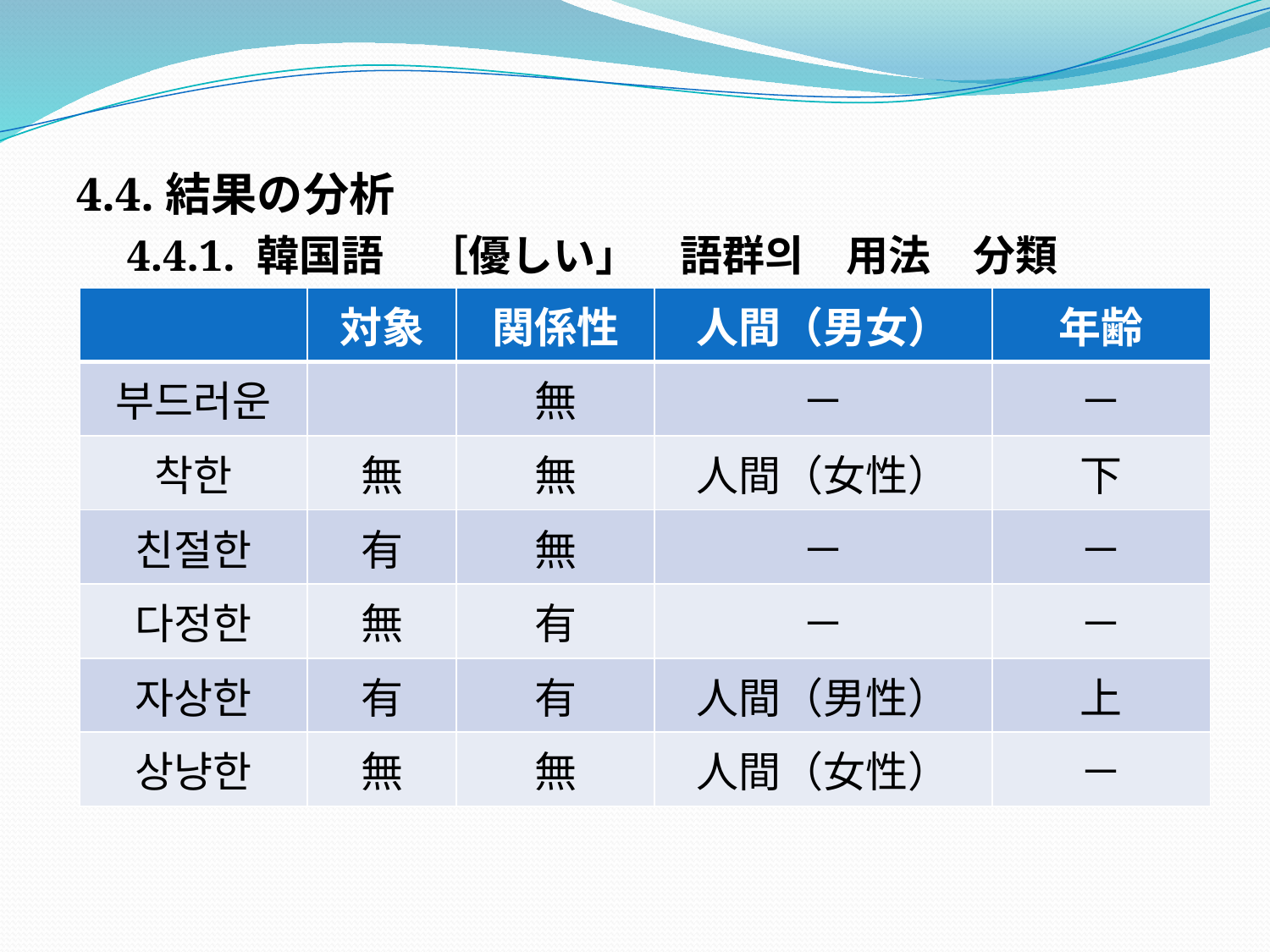

#
4.4.結果の分析
4.4.1. 韓国語　［優しい」　語群의　用法　分類

|  | 対象 | 関係性 | 人間（男女） | 年齢 |
| --- | --- | --- | --- | --- |
| 부드러운 |  | 無 | － | － |
| 착한 | 無 | 無 | 人間（女性） | 下 |
| 친절한 | 有 | 無 | － | － |
| 다정한 | 無 | 有 | － | － |
| 자상한 | 有 | 有 | 人間（男性） | 上 |
| 상냥한 | 無 | 無 | 人間（女性） | － |